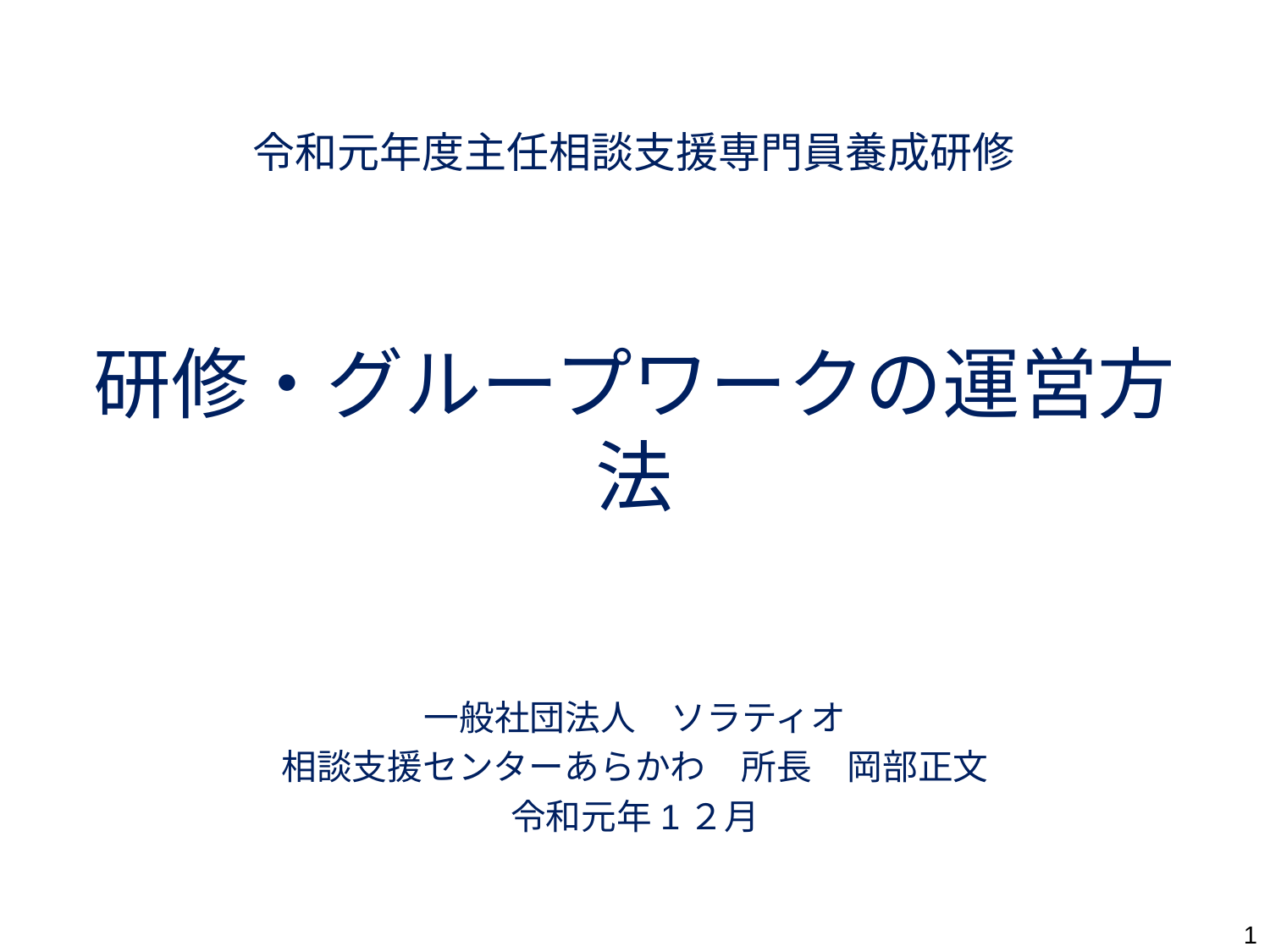

# 令和元年度主任相談支援専門員養成研修
研修・グループワークの運営方法
一般社団法人　ソラティオ
相談支援センターあらかわ　所長　岡部正文
令和元年1２月

1